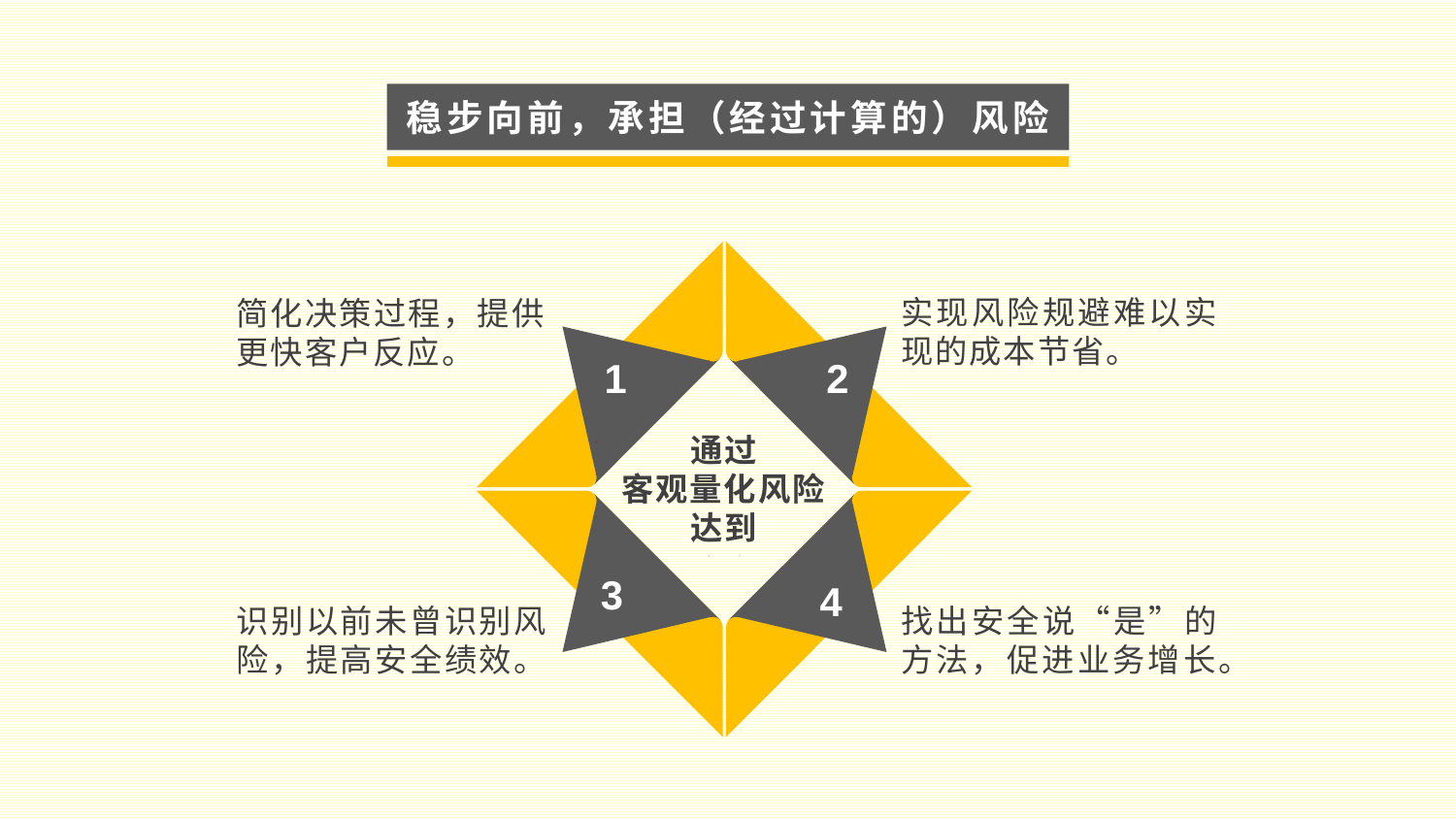

稳步向前，承担（经过计算的）风险

实现风险规避难以实现的成本节省。
简化决策过程，提供更快客户反应。
1
2
通过
客观量化风险达到
3
4
识别以前未曾识别风险，提高安全绩效。
找出安全说“是”的方法，促进业务增长。